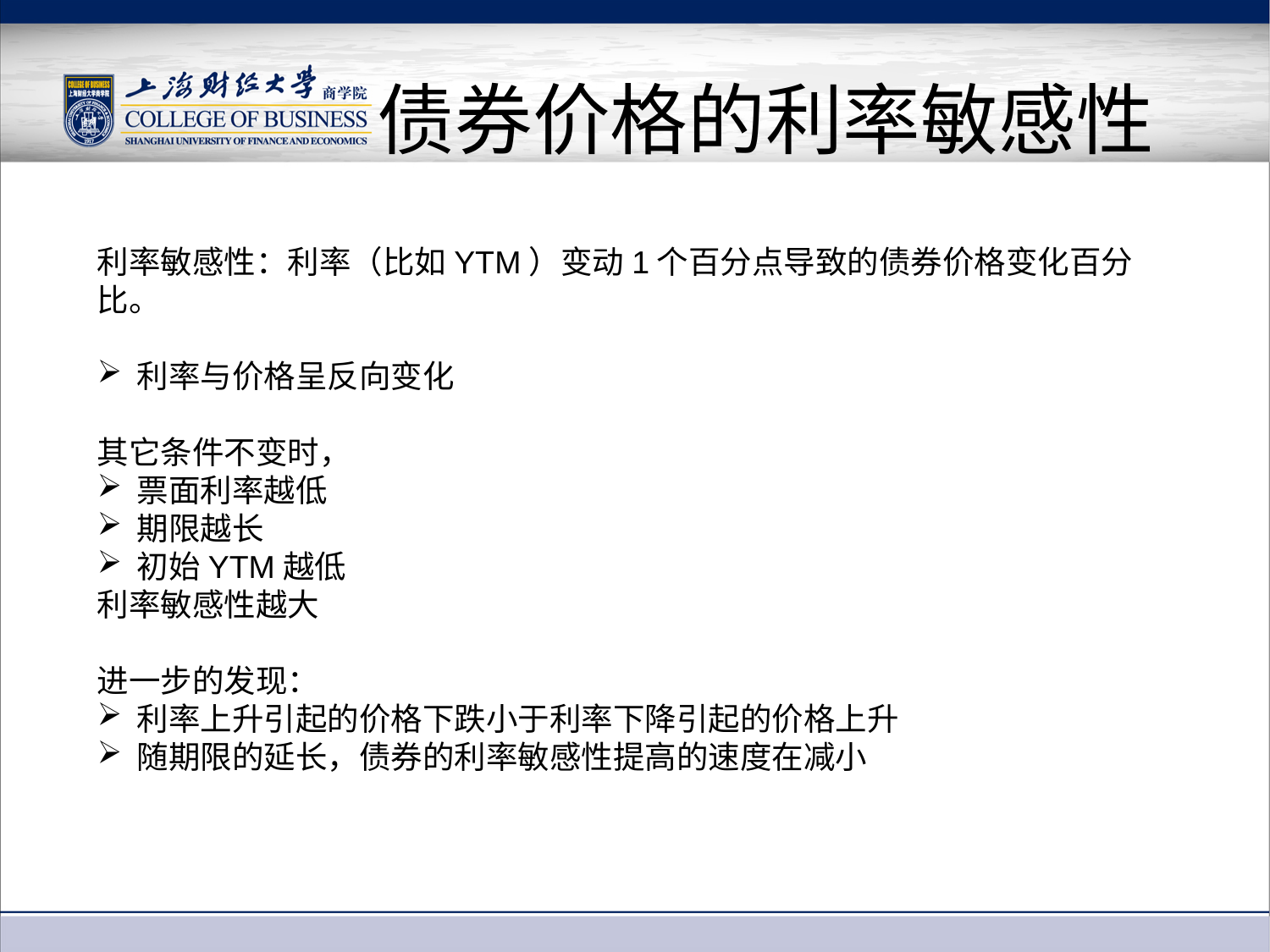

# 债券价格的利率敏感性
利率敏感性：利率（比如YTM）变动1个百分点导致的债券价格变化百分比。

利率与价格呈反向变化

其它条件不变时，
票面利率越低
期限越长
初始YTM越低
利率敏感性越大

进一步的发现：
利率上升引起的价格下跌小于利率下降引起的价格上升
随期限的延长，债券的利率敏感性提高的速度在减小